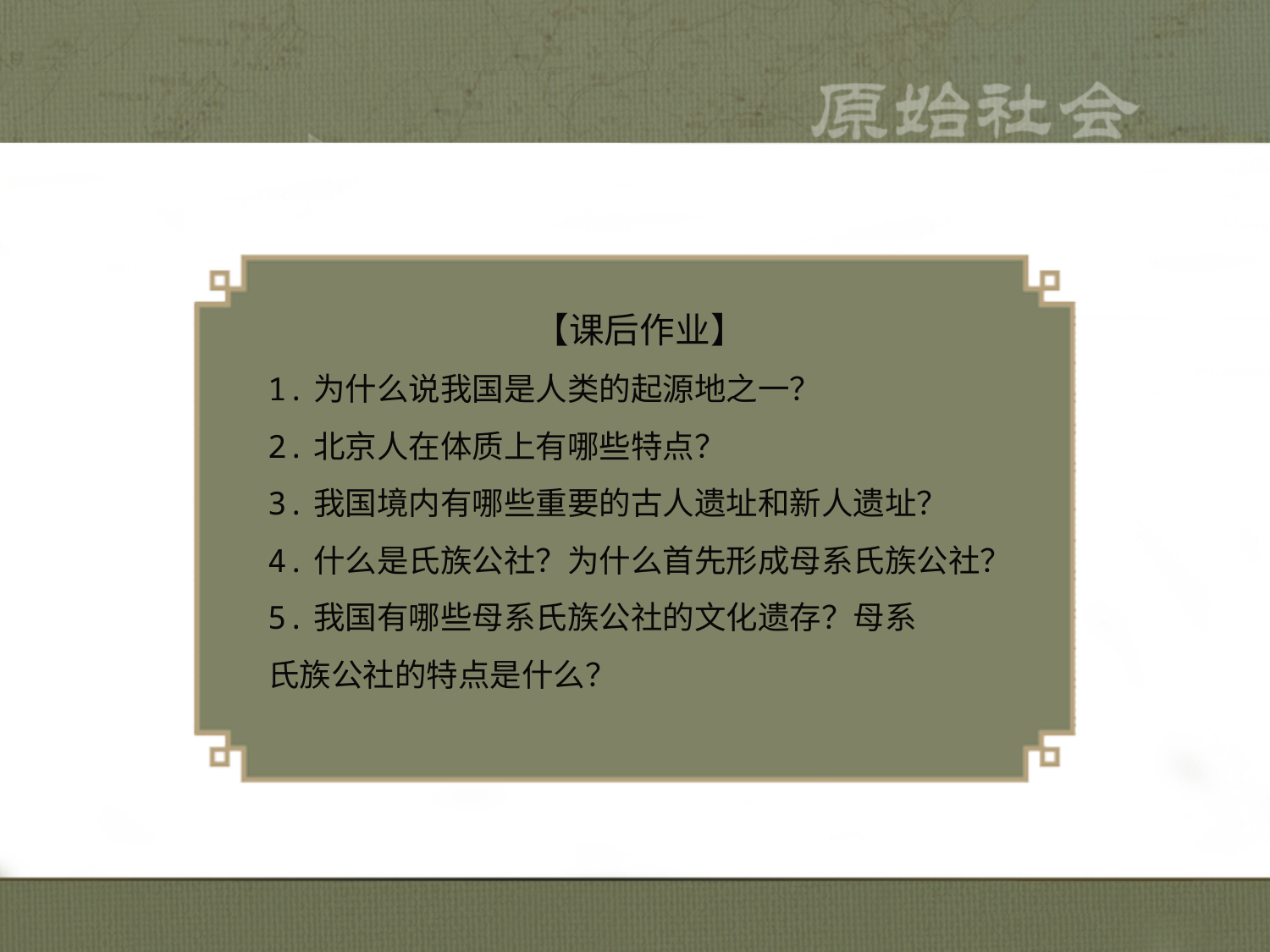

【课后作业】
1.为什么说我国是人类的起源地之一？
2.北京人在体质上有哪些特点？
3.我国境内有哪些重要的古人遗址和新人遗址？
4.什么是氏族公社？为什么首先形成母系氏族公社？
5.我国有哪些母系氏族公社的文化遗存？母系
氏族公社的特点是什么？